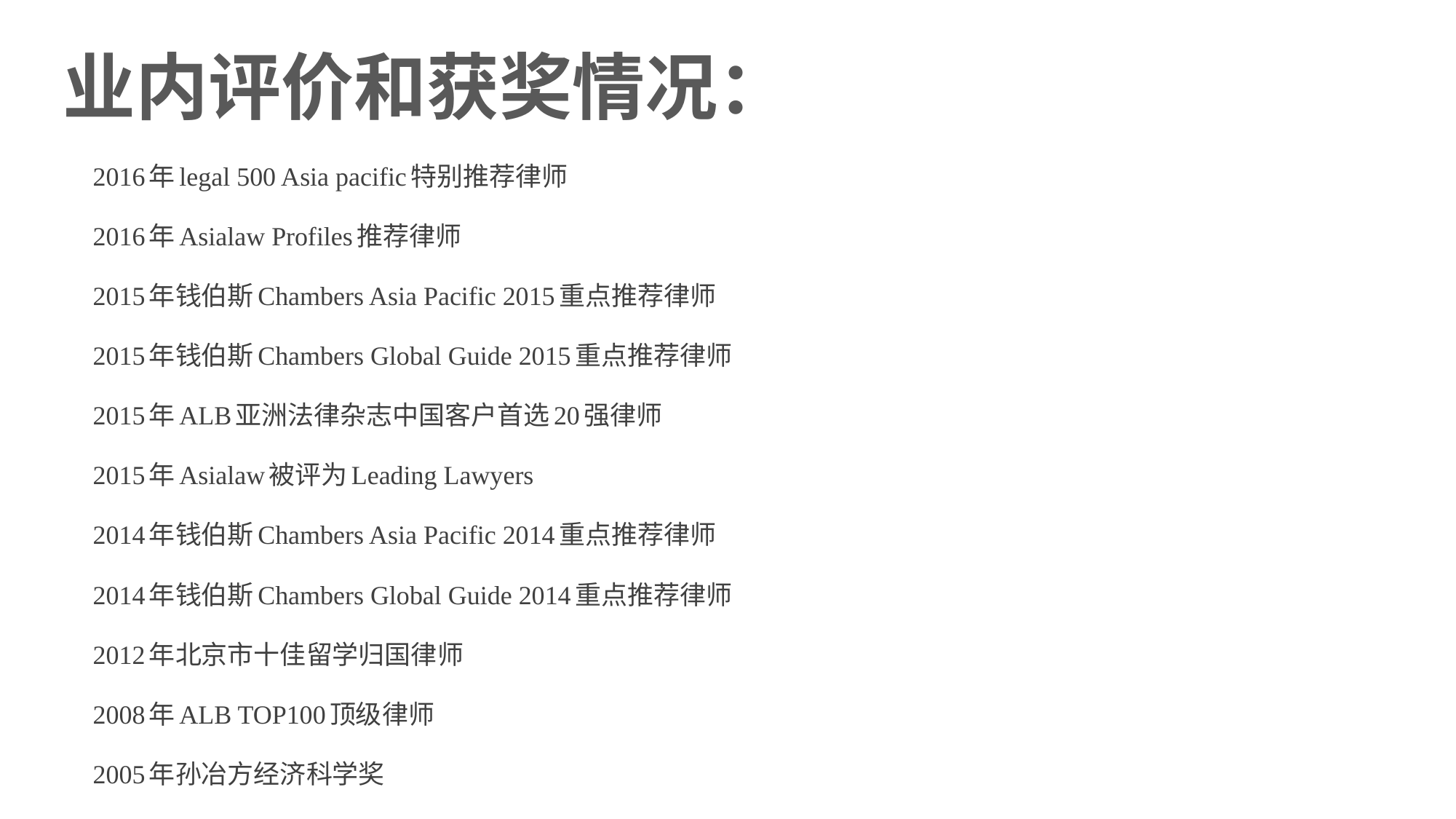

严格保密
27
业内评价和获奖情况：
2016年legal 500 Asia pacific特别推荐律师
2016年Asialaw Profiles推荐律师
2015年钱伯斯Chambers Asia Pacific 2015重点推荐律师
2015年钱伯斯Chambers Global Guide 2015重点推荐律师
2015年ALB亚洲法律杂志中国客户首选20强律师
2015年Asialaw被评为Leading Lawyers
2014年钱伯斯Chambers Asia Pacific 2014重点推荐律师
2014年钱伯斯Chambers Global Guide 2014重点推荐律师
2012年北京市十佳留学归国律师
2008年ALB TOP100顶级律师
2005年孙冶方经济科学奖